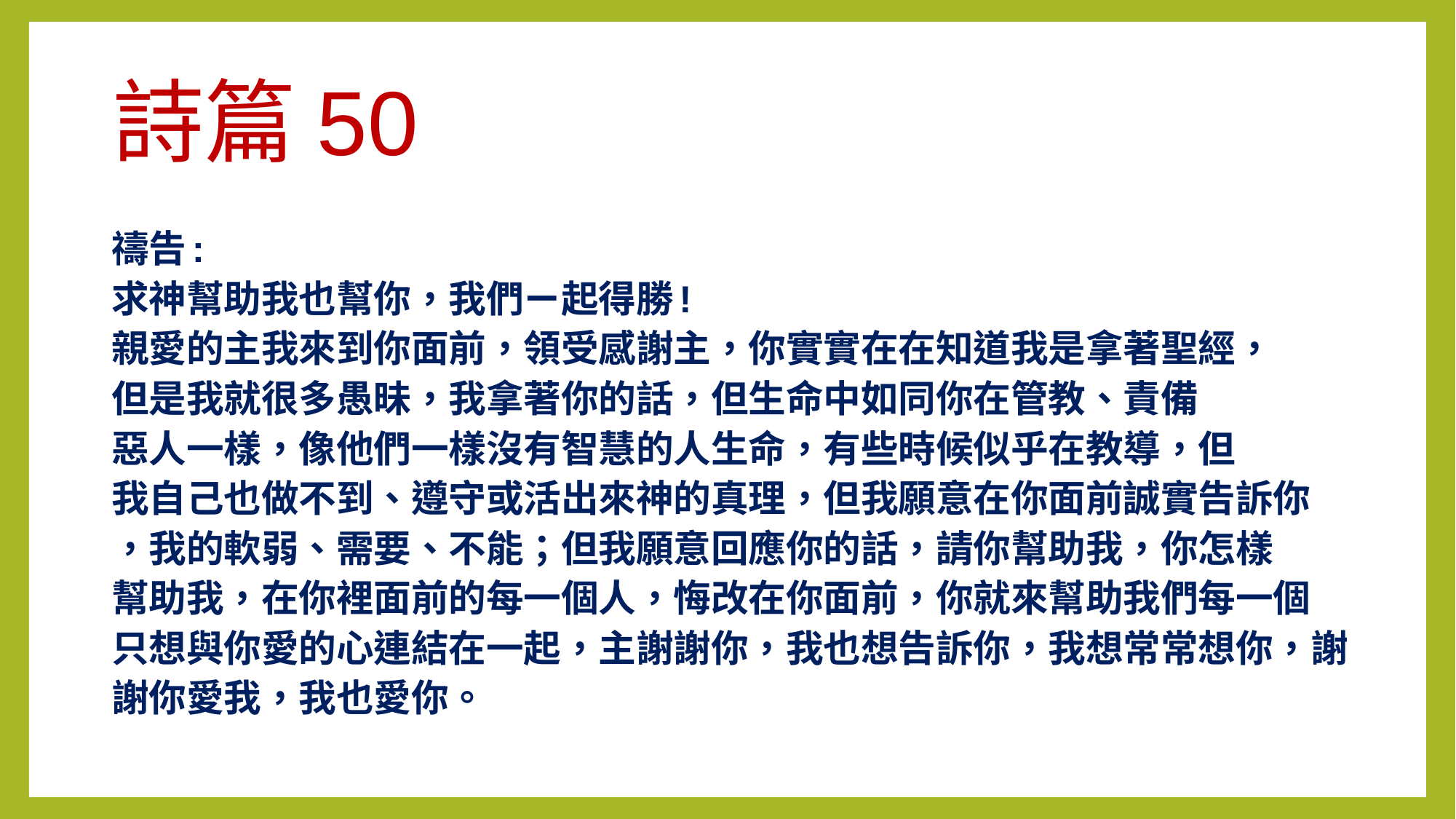

# 詩篇50
禱告:
求神幫助我也幫你，我們ㄧ起得勝!
親愛的主我來到你面前，領受感謝主，你實實在在知道我是拿著聖經，
但是我就很多愚昧，我拿著你的話，但生命中如同你在管教、責備
惡人一樣，像他們一樣沒有智慧的人生命，有些時候似乎在教導，但
我自己也做不到、遵守或活出來神的真理，但我願意在你面前誠實告訴你
，我的軟弱、需要、不能；但我願意回應你的話，請你幫助我，你怎樣
幫助我，在你裡面前的每一個人，悔改在你面前，你就來幫助我們每一個
只想與你愛的心連結在一起，主謝謝你，我也想告訴你，我想常常想你，謝
謝你愛我，我也愛你。